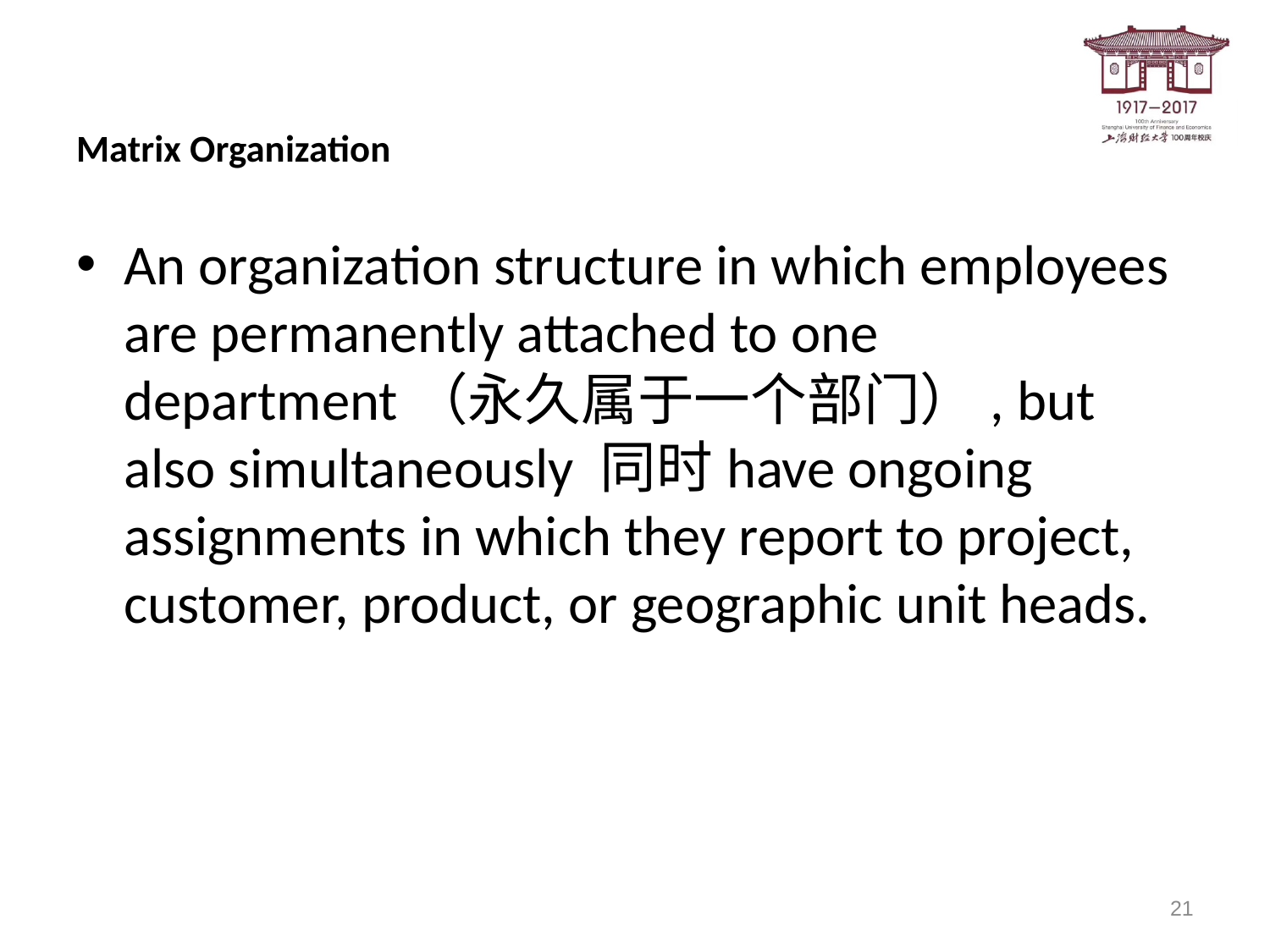

# Matrix Organization
An organization structure in which employees are permanently attached to one department（永久属于一个部门）, but also simultaneously 同时have ongoing assignments in which they report to project, customer, product, or geographic unit heads.

21